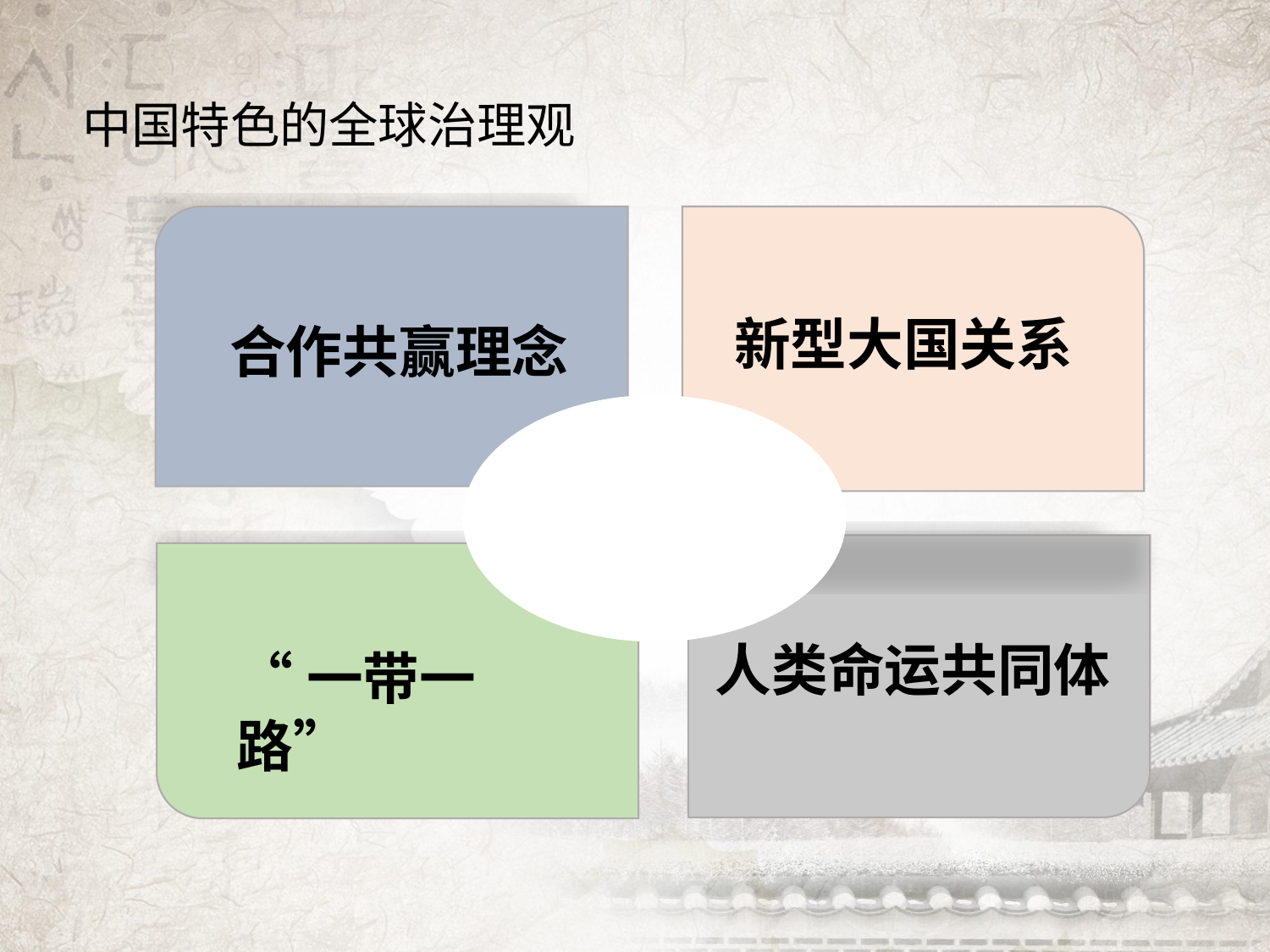

中国特色的全球治理观

新型大国关系
合作共赢理念

人类命运共同体
“一带一路”